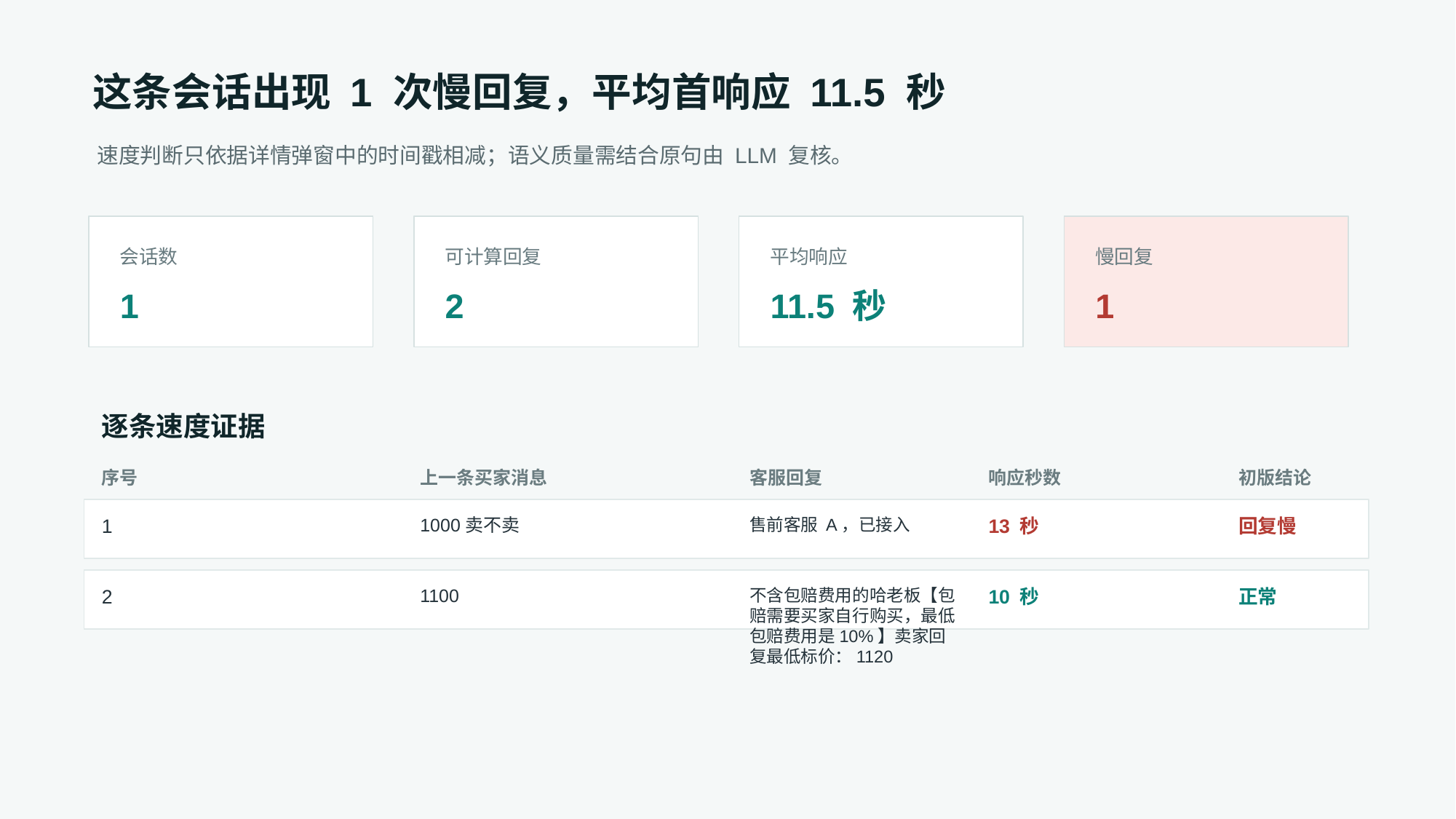

这条会话出现 1 次慢回复，平均首响应 11.5 秒
速度判断只依据详情弹窗中的时间戳相减；语义质量需结合原句由 LLM 复核。

会话数
可计算回复
平均响应
慢回复
1
2
11.5 秒
1
逐条速度证据
序号
上一条买家消息
客服回复
响应秒数
初版结论

1
1000卖不卖
售前客服 A，已接入
13 秒
回复慢

2
1100
不含包赔费用的哈老板【包赔需要买家自行购买，最低包赔费用是10%】卖家回复最低标价：1120
10 秒
正常